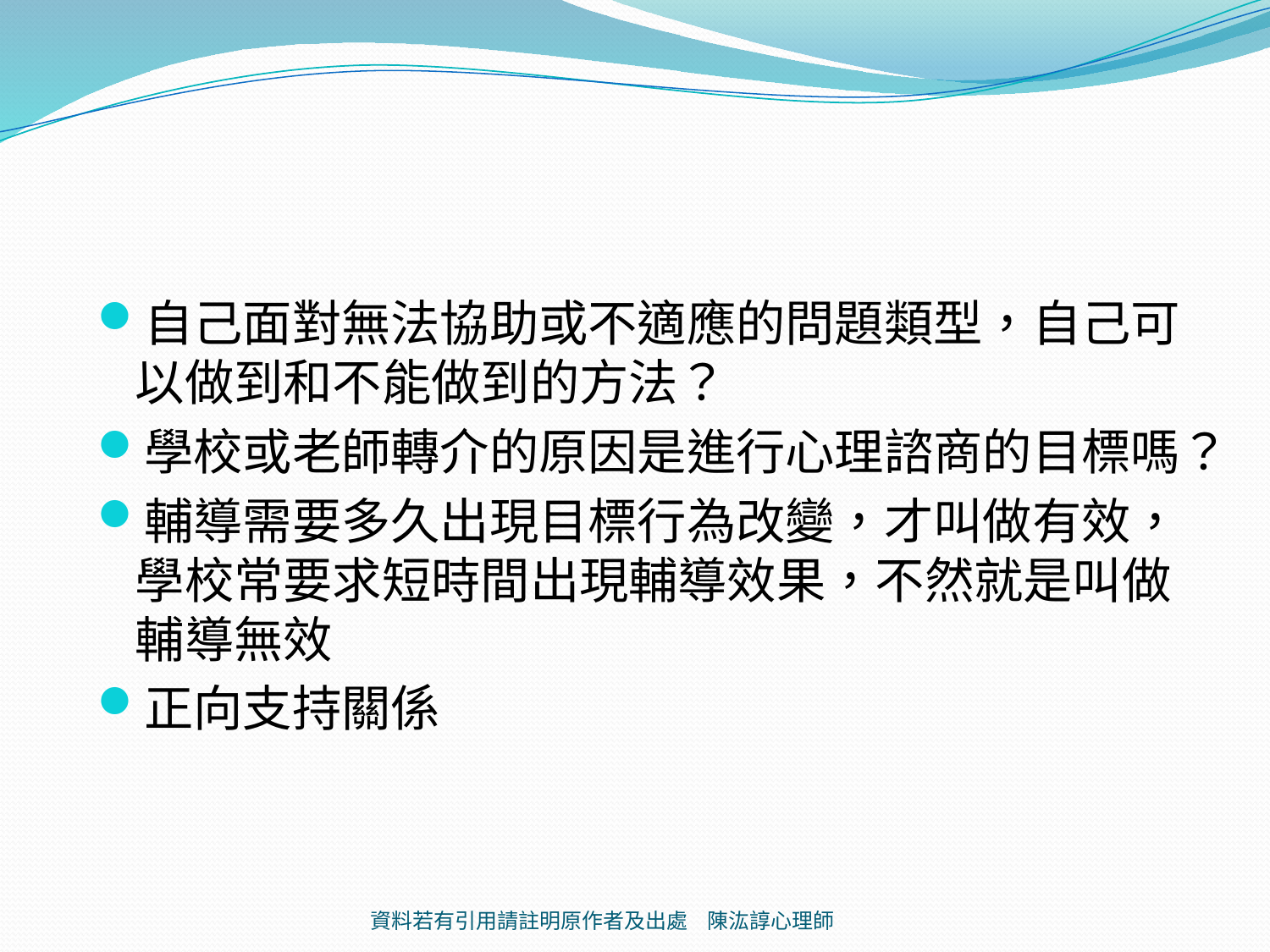

#
自己面對無法協助或不適應的問題類型，自己可以做到和不能做到的方法？
學校或老師轉介的原因是進行心理諮商的目標嗎？
輔導需要多久出現目標行為改變，才叫做有效，學校常要求短時間出現輔導效果，不然就是叫做輔導無效
正向支持關係

資料若有引用請註明原作者及出處   陳汯諄心理師